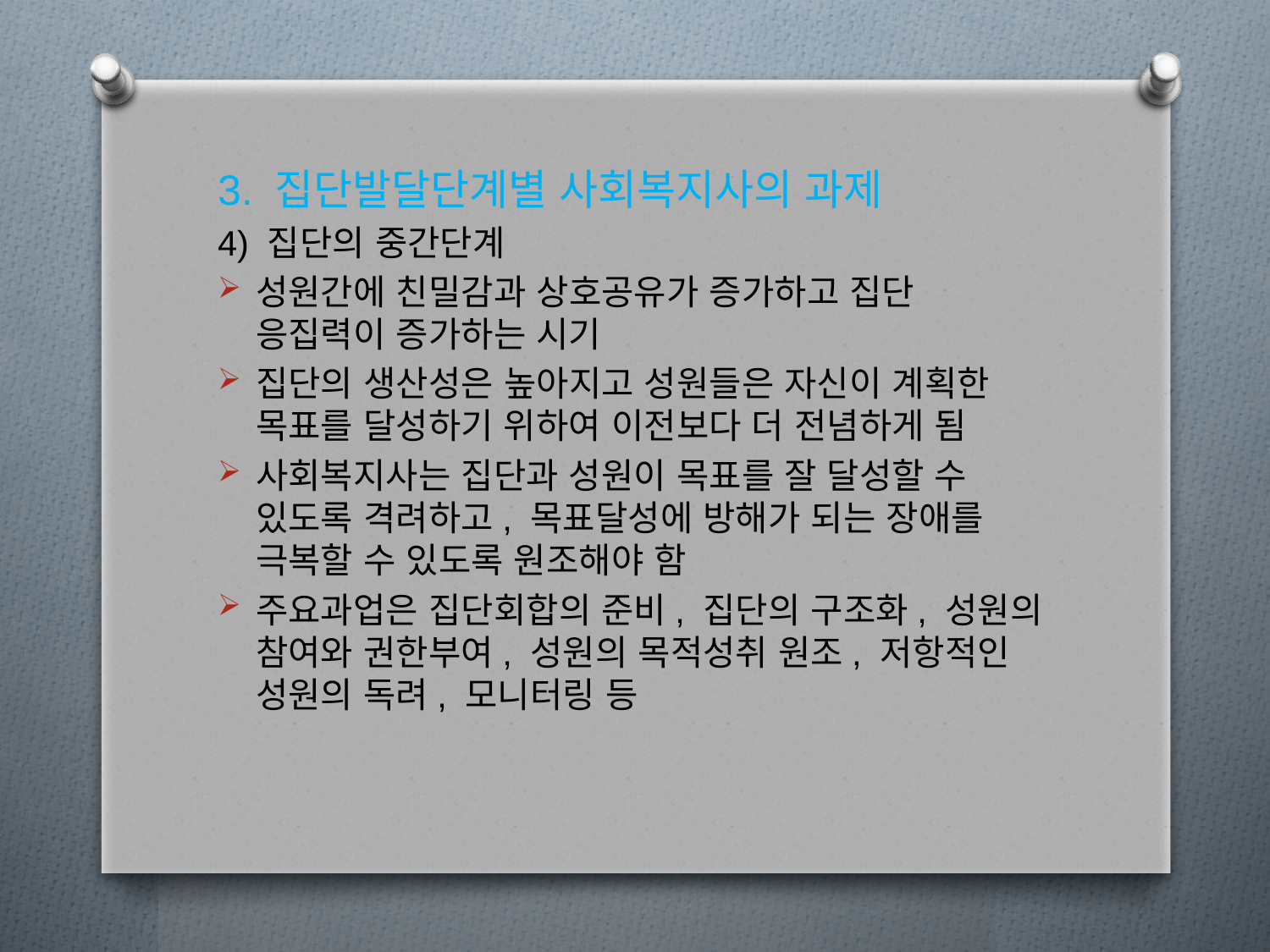

3. 집단발달단계별 사회복지사의 과제
4) 집단의 중간단계
성원간에 친밀감과 상호공유가 증가하고 집단 응집력이 증가하는 시기
집단의 생산성은 높아지고 성원들은 자신이 계획한 목표를 달성하기 위하여 이전보다 더 전념하게 됨
사회복지사는 집단과 성원이 목표를 잘 달성할 수 있도록 격려하고, 목표달성에 방해가 되는 장애를 극복할 수 있도록 원조해야 함
주요과업은 집단회합의 준비, 집단의 구조화, 성원의 참여와 권한부여, 성원의 목적성취 원조, 저항적인 성원의 독려, 모니터링 등